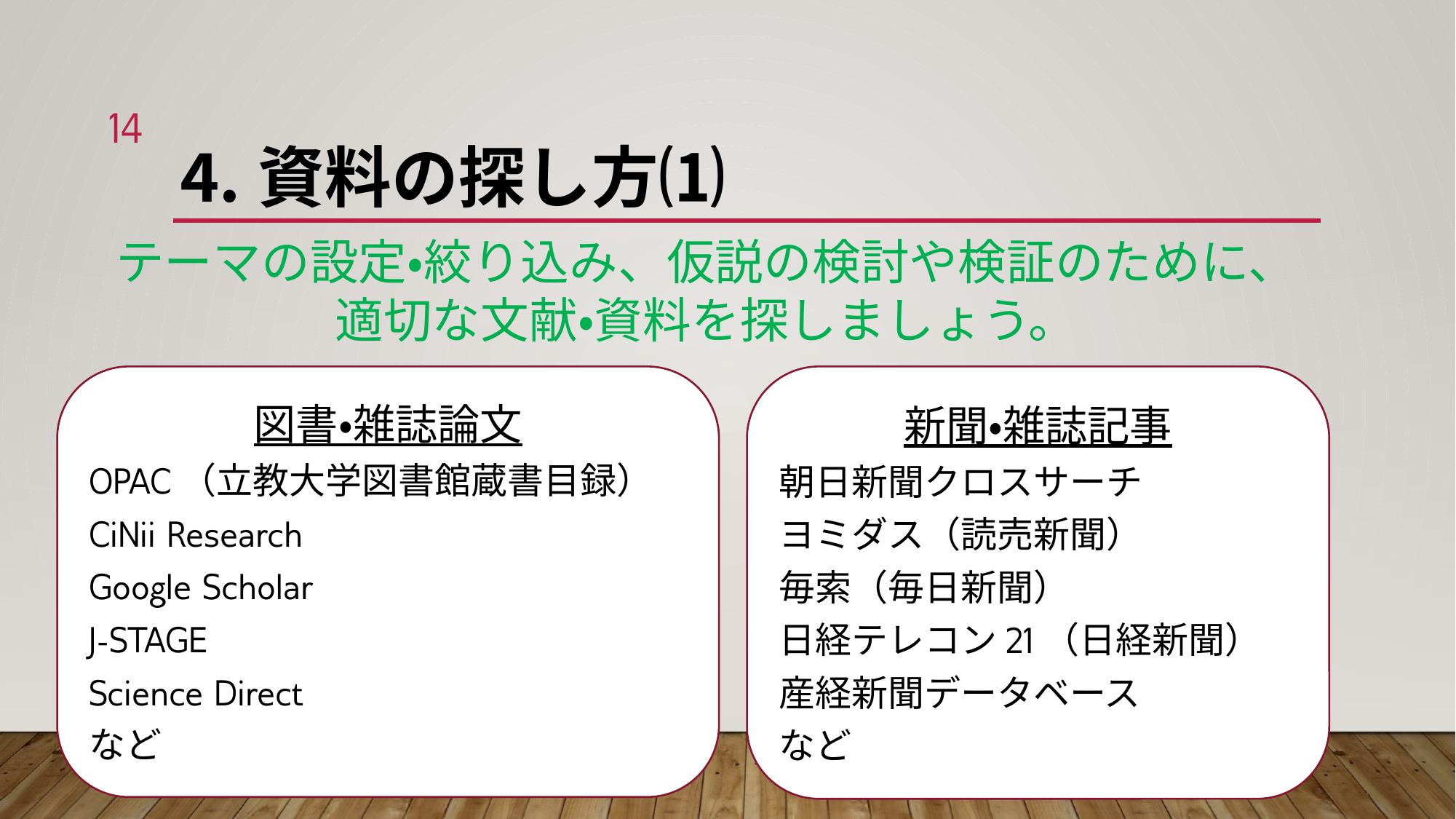

14
⒋資料の探し方⑴
テーマの設定・絞り込み、仮説の検討や検証のために、
適切な文献・資料を探しましょう。
図書・雑誌論文
OPAC（立教大学図書館蔵書目録）
CiNii Research
Google Scholar
J-STAGE
Science Direct
など

新聞・雑誌記事
朝日新聞クロスサーチ
ヨミダス（読売新聞）
毎索（毎日新聞）
日経テレコン21（日経新聞）
産経新聞データベース
など